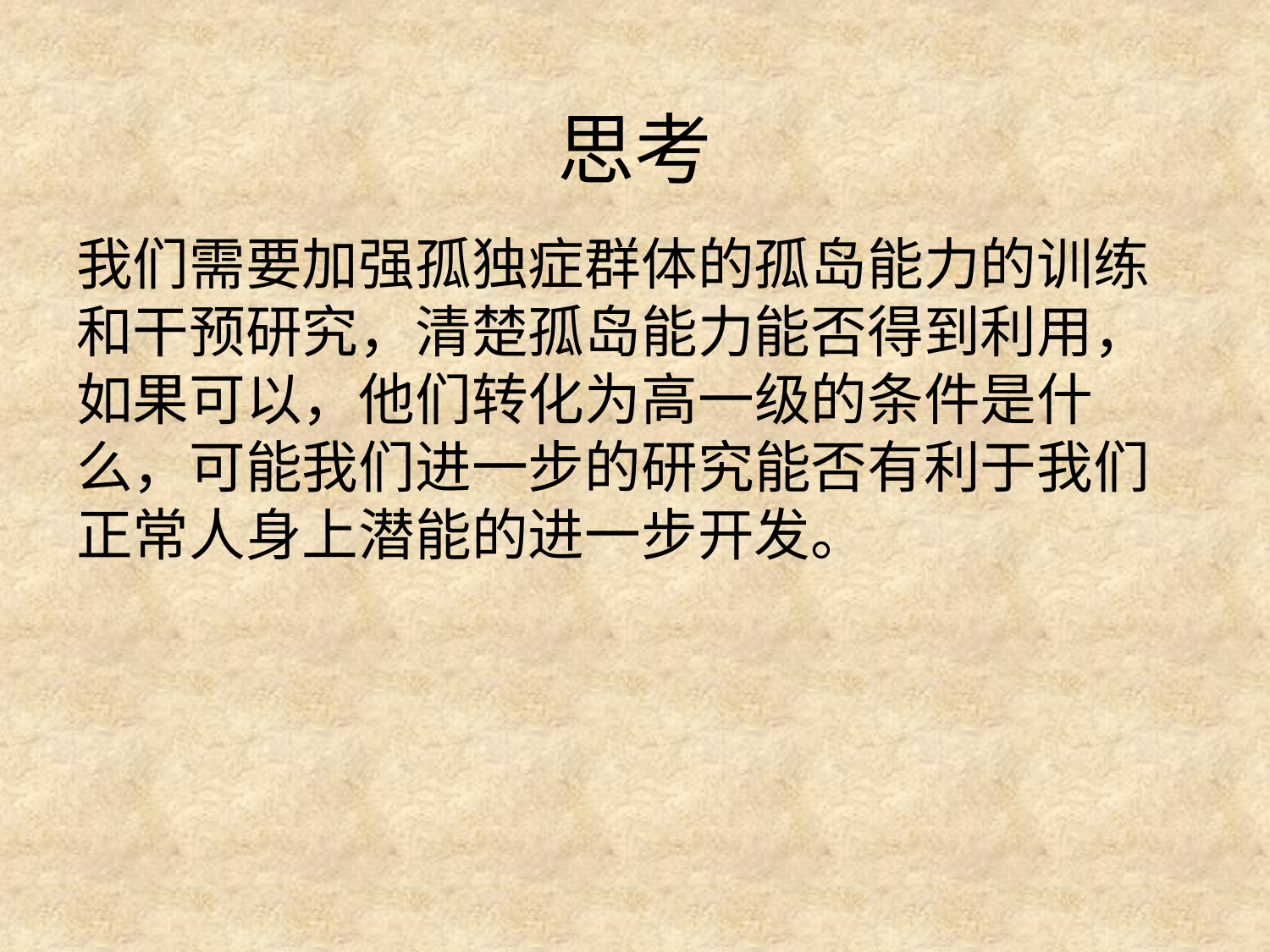

我们需要加强孤独症群体的孤岛能力的训练和干预研究，清楚孤岛能力能否得到利用，如果可以，他们转化为高一级的条件是什么，可能我们进一步的研究能否有利于我们正常人身上潜能的进一步开发。
思考